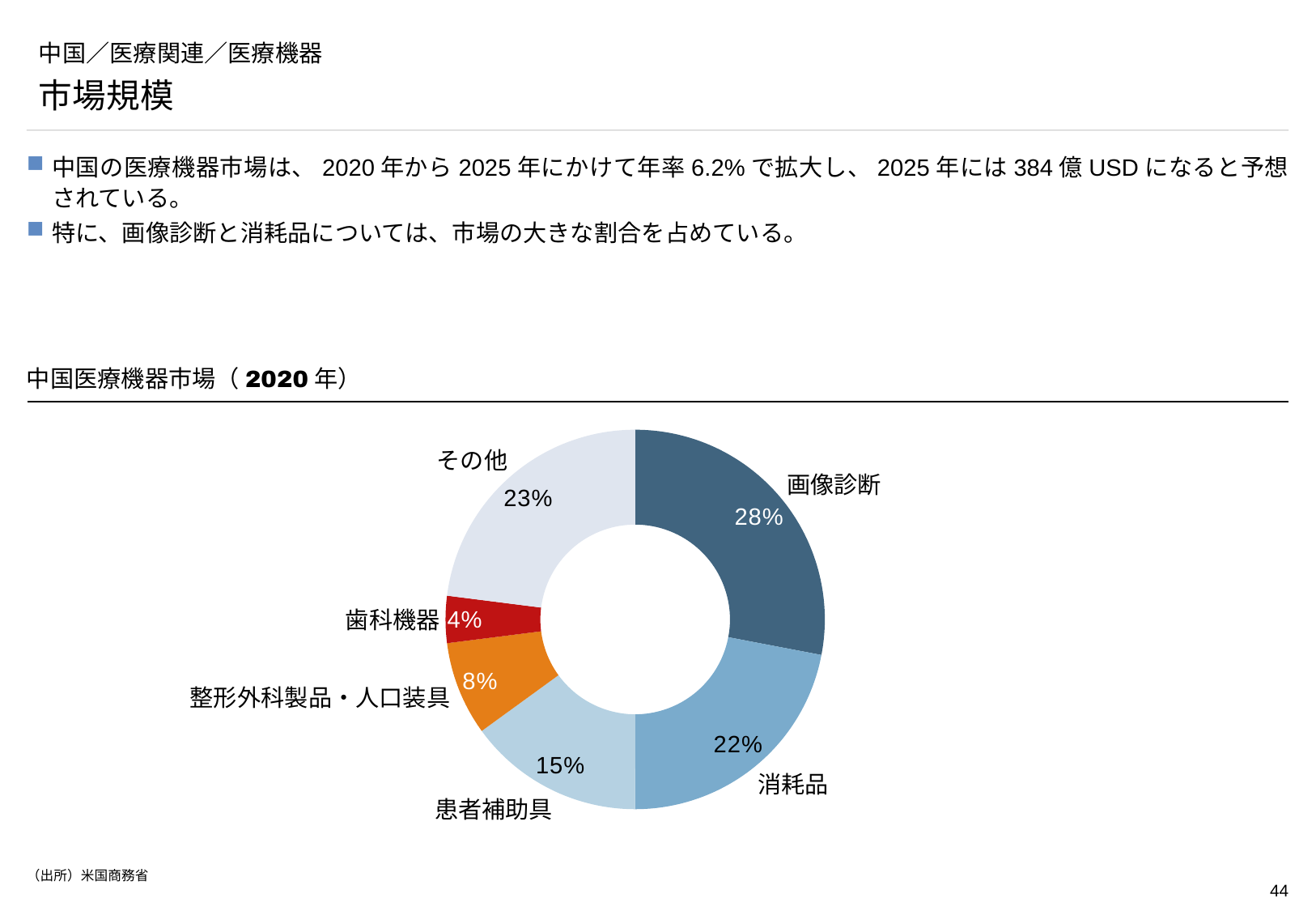

# 中国／医療関連／医療機器
市場規模
中国の医療機器市場は、2020年から2025年にかけて年率6.2%で拡大し、2025年には384億USDになると予想されている。
特に、画像診断と消耗品については、市場の大きな割合を占めている。
中国医療機器市場（2020年）

### Chart

| Category |  |
|---|---|
その他
画像診断
歯科機器
整形外科製品・人口装具
消耗品
患者補助具
（出所）米国商務省